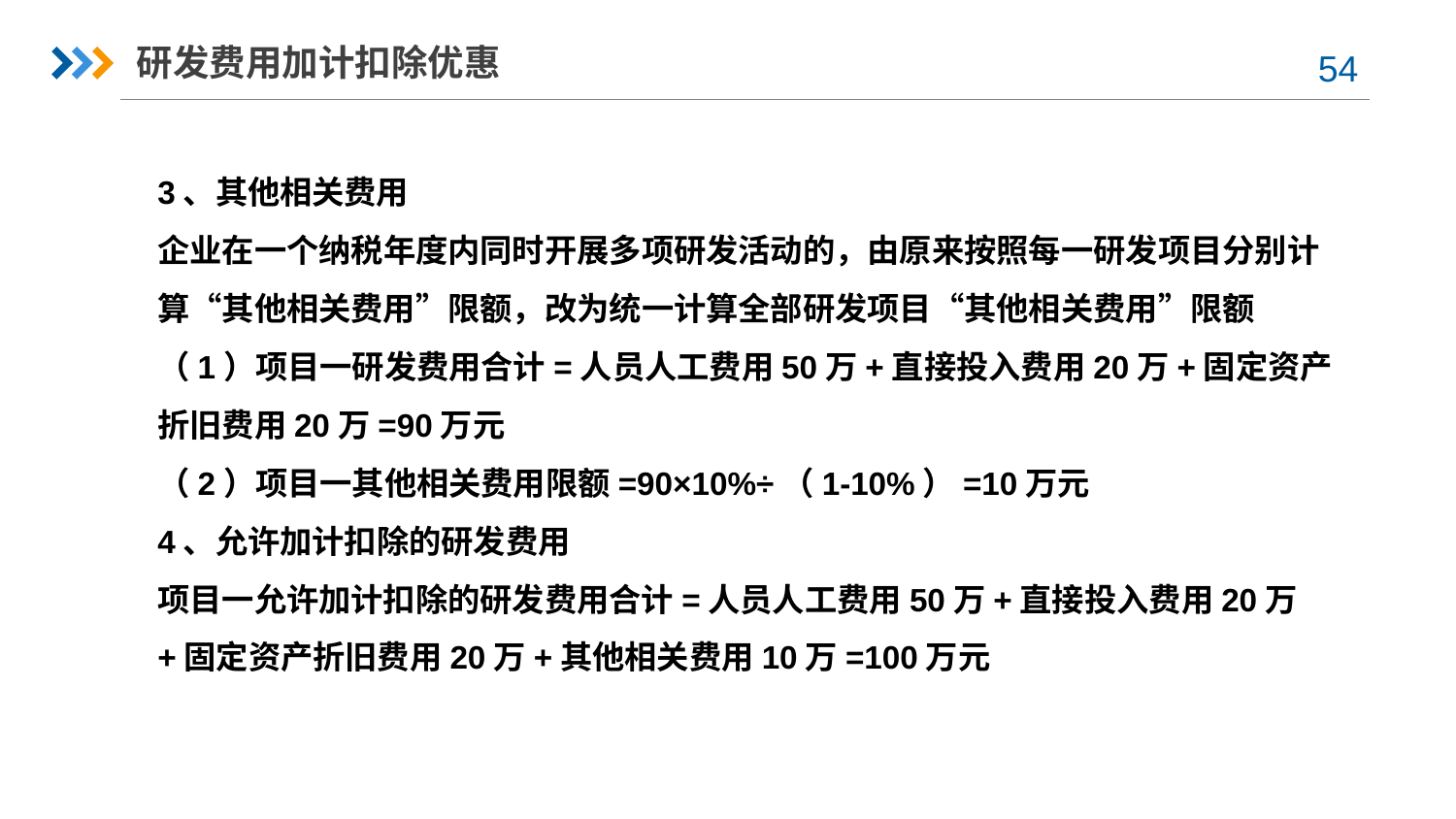

研发费用加计扣除优惠
3、其他相关费用
企业在一个纳税年度内同时开展多项研发活动的，由原来按照每一研发项目分别计算“其他相关费用”限额，改为统一计算全部研发项目“其他相关费用”限额
（1）项目一研发费用合计=人员人工费用50万+直接投入费用20万+固定资产折旧费用20万=90万元
（2）项目一其他相关费用限额=90×10%÷（1-10%）=10万元
4、允许加计扣除的研发费用
项目一允许加计扣除的研发费用合计=人员人工费用50万+直接投入费用20万+固定资产折旧费用20万+其他相关费用10万=100万元